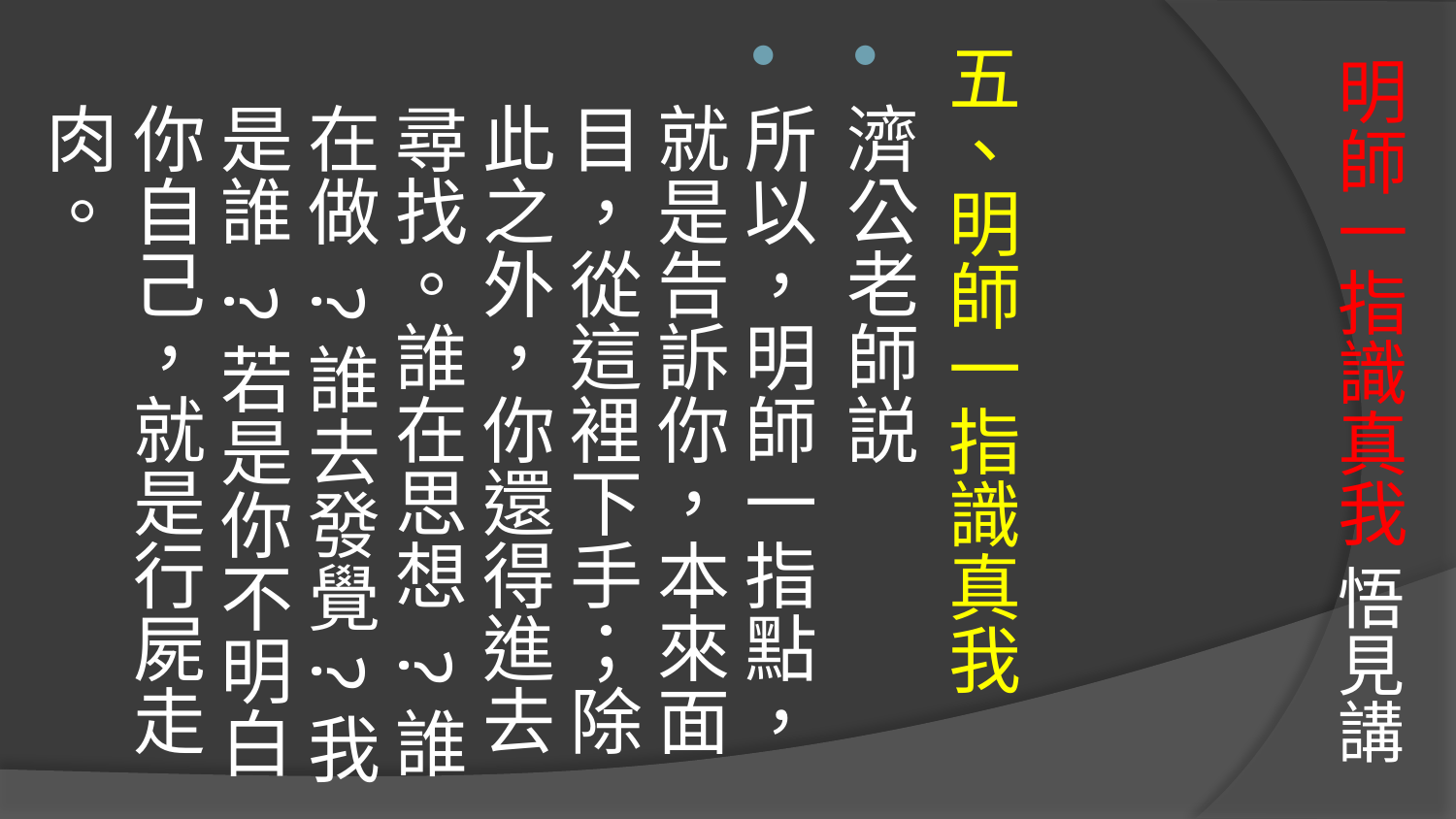

五、明師一指識真我
濟公老師説
所以，明師一指點，就是告訴你，本來面目，從這裡下手；除此之外，你還得進去尋找。誰在思想 ?誰在做 ?誰去發覺?我是誰 ?若是你不明白你自己，就是行屍走肉。
# 明師一指識真我 悟見講